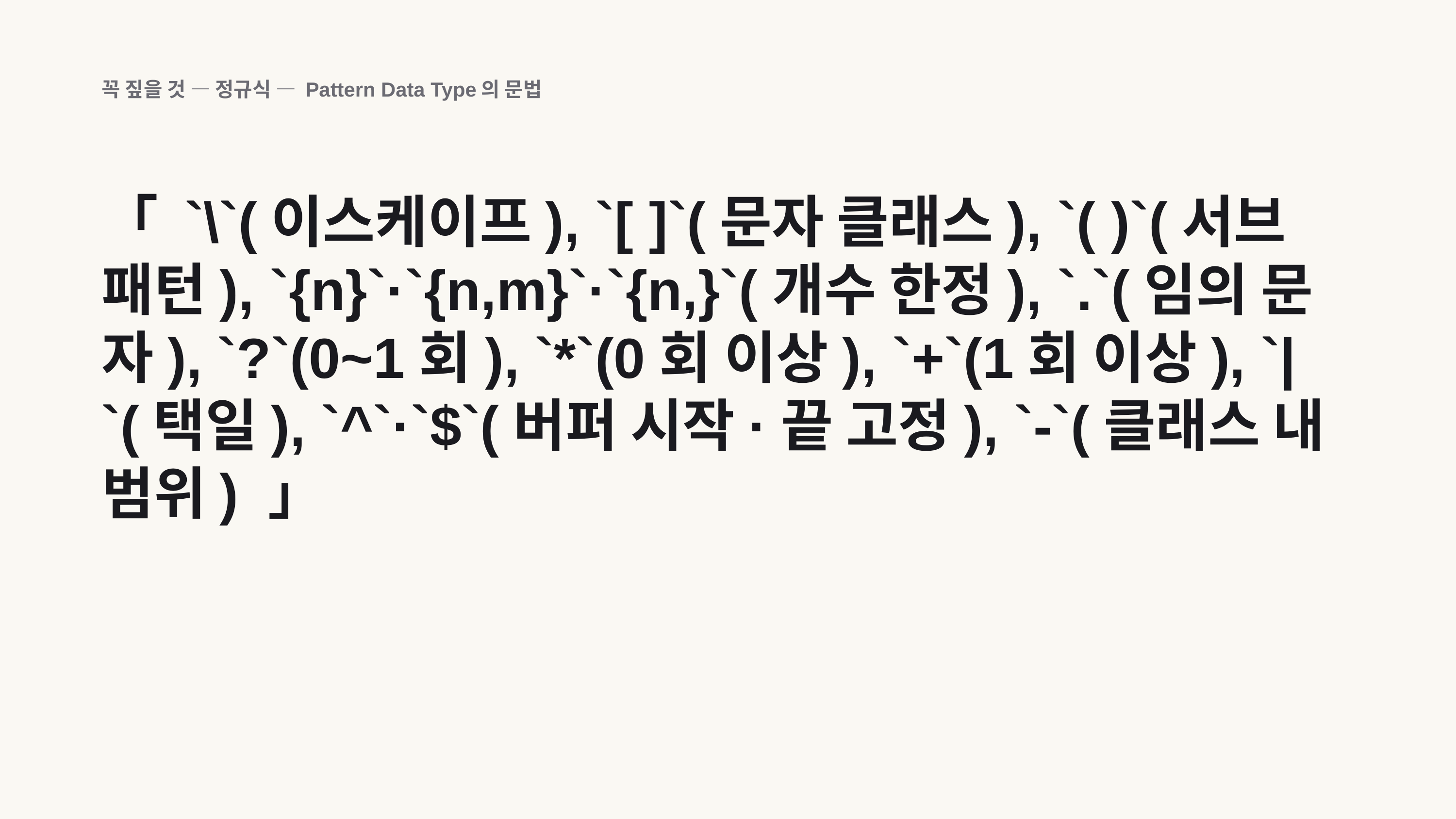

꼭 짚을 것 — 정규식 — Pattern Data Type의 문법
「 `\`(이스케이프), `[ ]`(문자 클래스), `( )`(서브 패턴), `{n}`·`{n,m}`·`{n,}`(개수 한정), `.`(임의 문자), `?`(0~1회), `*`(0회 이상), `+`(1회 이상), `|`(택일), `^`·`$`(버퍼 시작·끝 고정), `-`(클래스 내 범위) 」